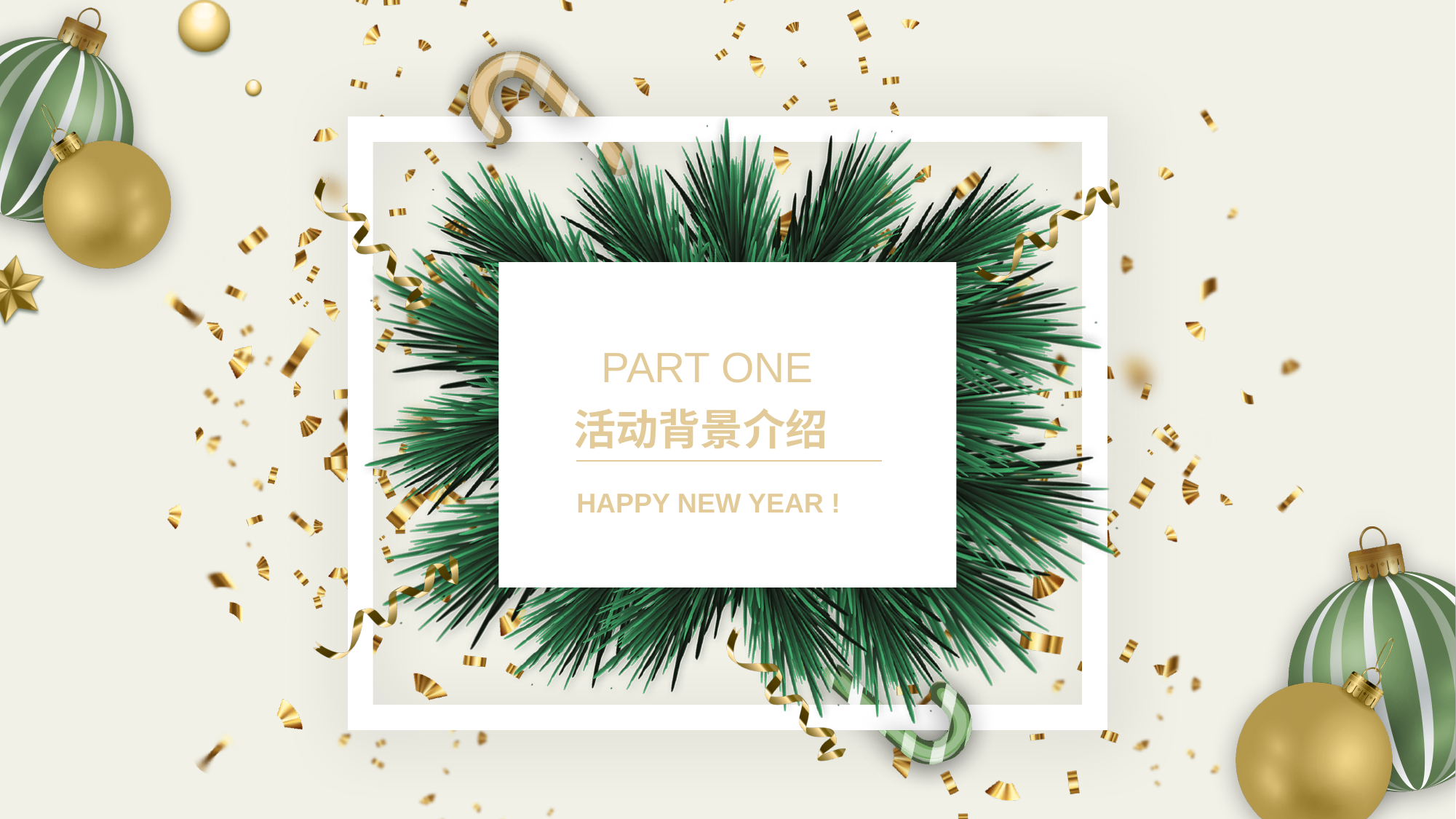

PART ONE
活动背景介绍
HAPPY NEW YEAR !